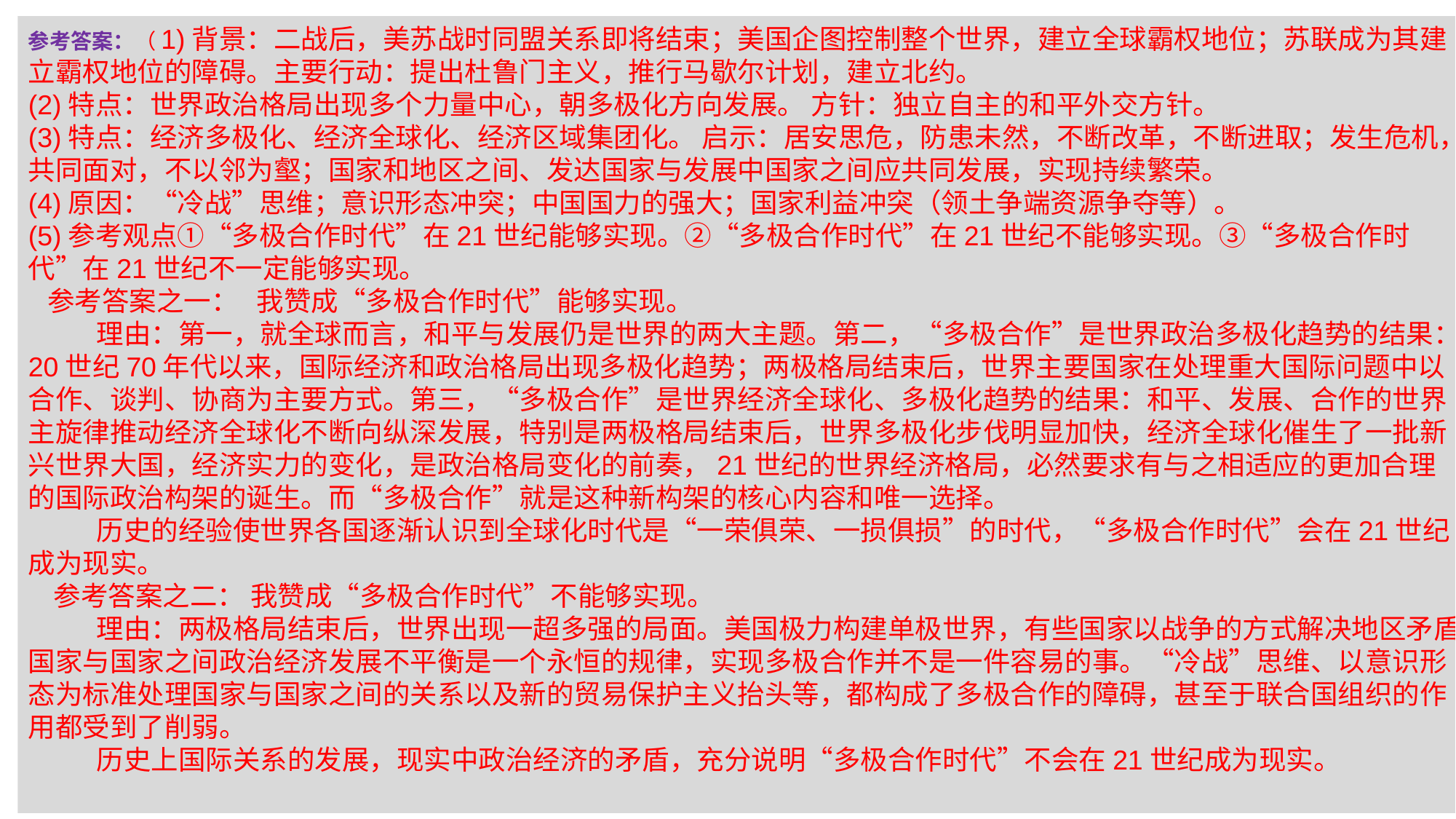

参考答案：（1)背景：二战后，美苏战时同盟关系即将结束；美国企图控制整个世界，建立全球霸权地位；苏联成为其建立霸权地位的障碍。主要行动：提出杜鲁门主义，推行马歇尔计划，建立北约。
(2)特点：世界政治格局出现多个力量中心，朝多极化方向发展。 方针：独立自主的和平外交方针。
(3)特点：经济多极化、经济全球化、经济区域集团化。 启示：居安思危，防患未然，不断改革，不断进取；发生危机，共同面对，不以邻为壑；国家和地区之间、发达国家与发展中国家之间应共同发展，实现持续繁荣。
(4)原因：“冷战”思维；意识形态冲突；中国国力的强大；国家利益冲突（领土争端资源争夺等）。
(5)参考观点①“多极合作时代”在21世纪能够实现。②“多极合作时代”在21世纪不能够实现。③“多极合作时代”在21世纪不一定能够实现。
  参考答案之一：   我赞成“多极合作时代”能够实现。
          理由：第一，就全球而言，和平与发展仍是世界的两大主题。第二，“多极合作”是世界政治多极化趋势的结果：20世纪70年代以来，国际经济和政治格局出现多极化趋势；两极格局结束后，世界主要国家在处理重大国际问题中以合作、谈判、协商为主要方式。第三，“多极合作”是世界经济全球化、多极化趋势的结果：和平、发展、合作的世界主旋律推动经济全球化不断向纵深发展，特别是两极格局结束后，世界多极化步伐明显加快，经济全球化催生了一批新兴世界大国，经济实力的变化，是政治格局变化的前奏，21世纪的世界经济格局，必然要求有与之相适应的更加合理的国际政治构架的诞生。而“多极合作”就是这种新构架的核心内容和唯一选择。
          历史的经验使世界各国逐渐认识到全球化时代是“一荣俱荣、一损俱损”的时代，“多极合作时代”会在21世纪成为现实。
   参考答案之二： 我赞成“多极合作时代”不能够实现。
          理由：两极格局结束后，世界出现一超多强的局面。美国极力构建单极世界，有些国家以战争的方式解决地区矛盾。国家与国家之间政治经济发展不平衡是一个永恒的规律，实现多极合作并不是一件容易的事。“冷战”思维、以意识形态为标准处理国家与国家之间的关系以及新的贸易保护主义抬头等，都构成了多极合作的障碍，甚至于联合国组织的作用都受到了削弱。
          历史上国际关系的发展，现实中政治经济的矛盾，充分说明“多极合作时代”不会在21世纪成为现实。